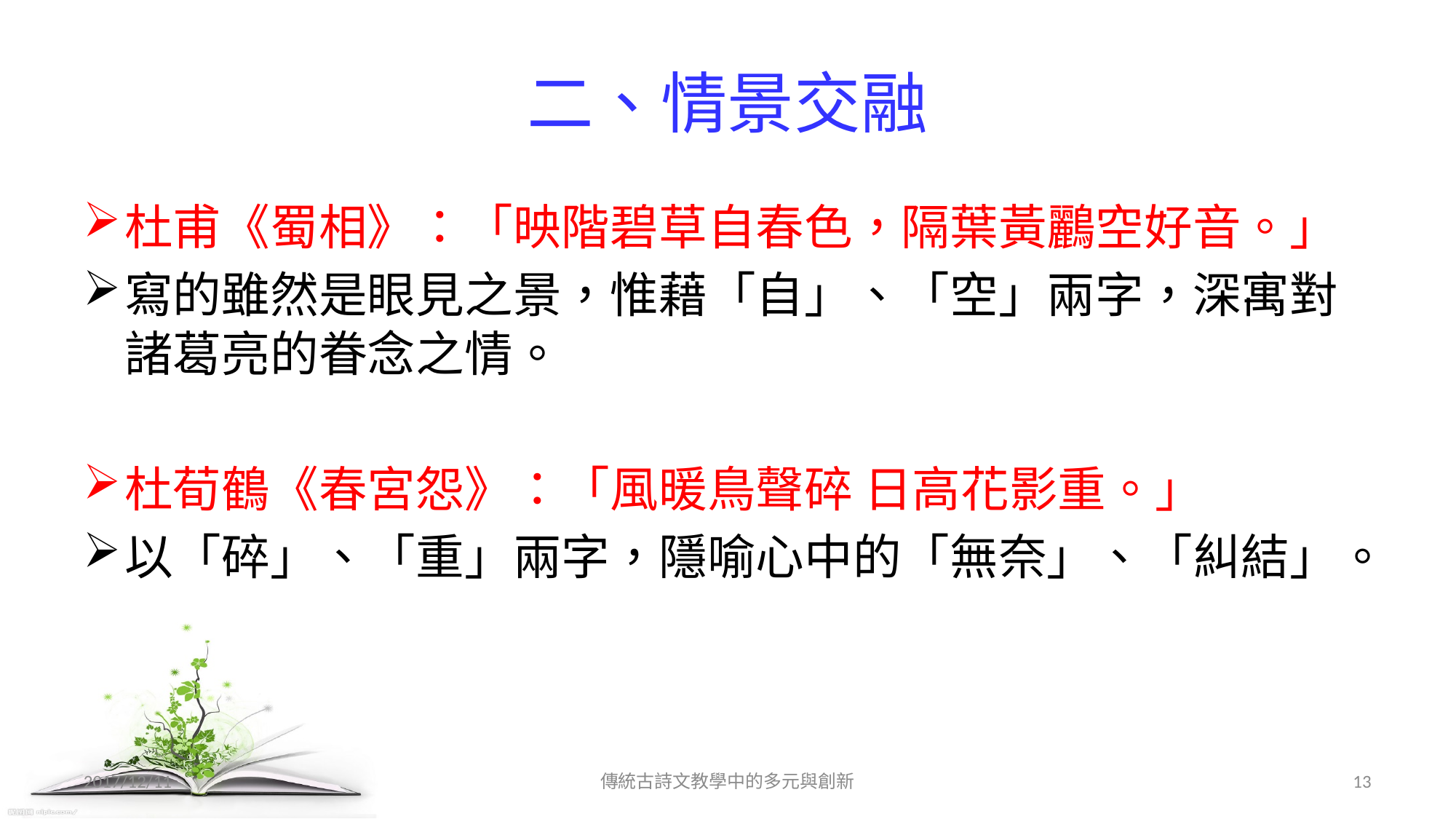

# 二、情景交融
杜甫《蜀相》：「映階碧草自春色，隔葉黃鸝空好音。」
寫的雖然是眼見之景，惟藉「自」、「空」兩字，深寓對諸葛亮的眷念之情。

杜荀鶴《春宮怨》：「風暖鳥聲碎 日高花影重。」
以「碎」、「重」兩字，隱喻心中的「無奈」、「糾結」。

2017/12/11
傳統古詩文教學中的多元與創新
13